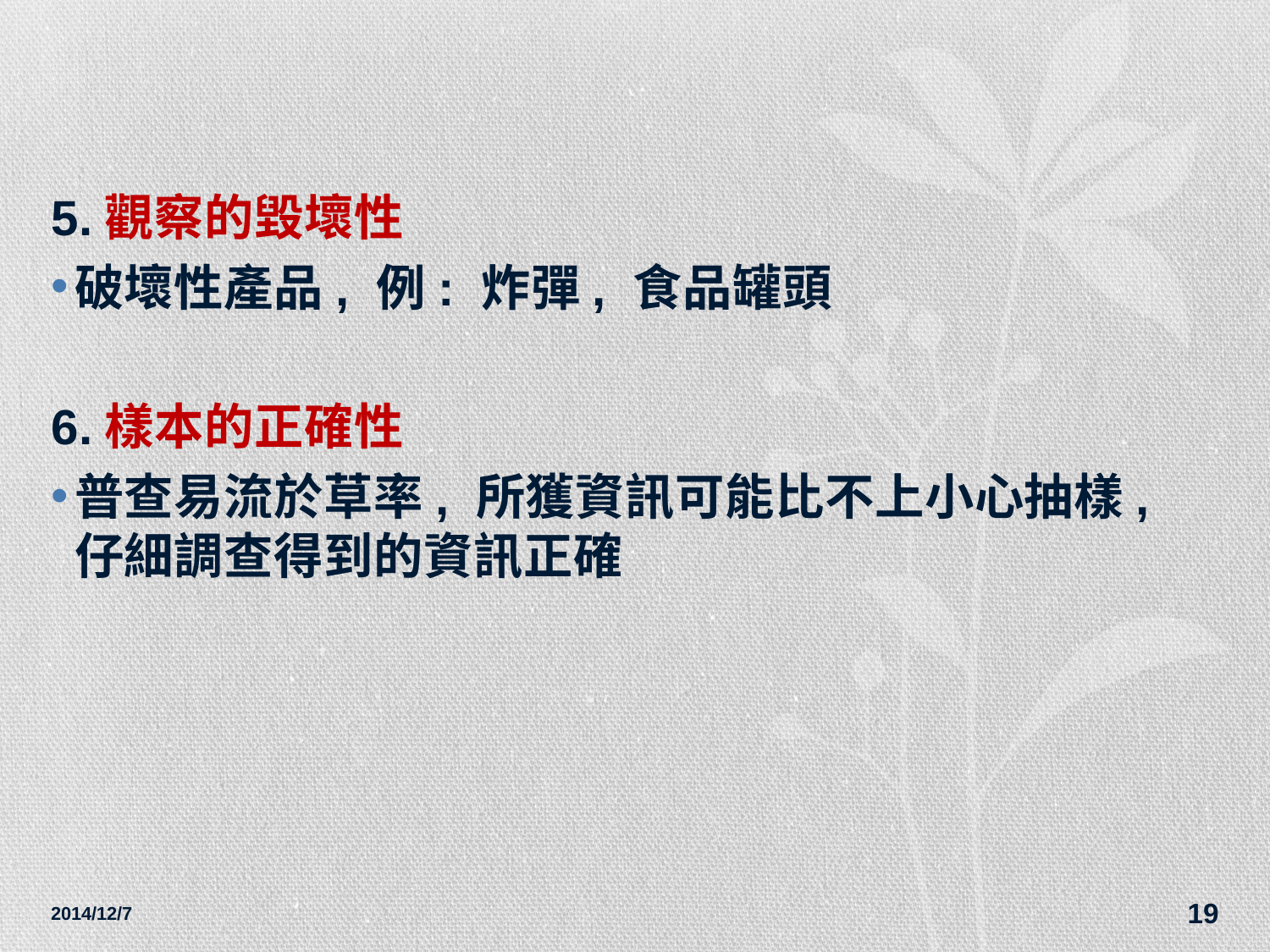

#
5.觀察的毀壞性
破壞性產品, 例: 炸彈, 食品罐頭

6.樣本的正確性
普查易流於草率, 所獲資訊可能比不上小心抽樣, 仔細調查得到的資訊正確
2014/12/7
19